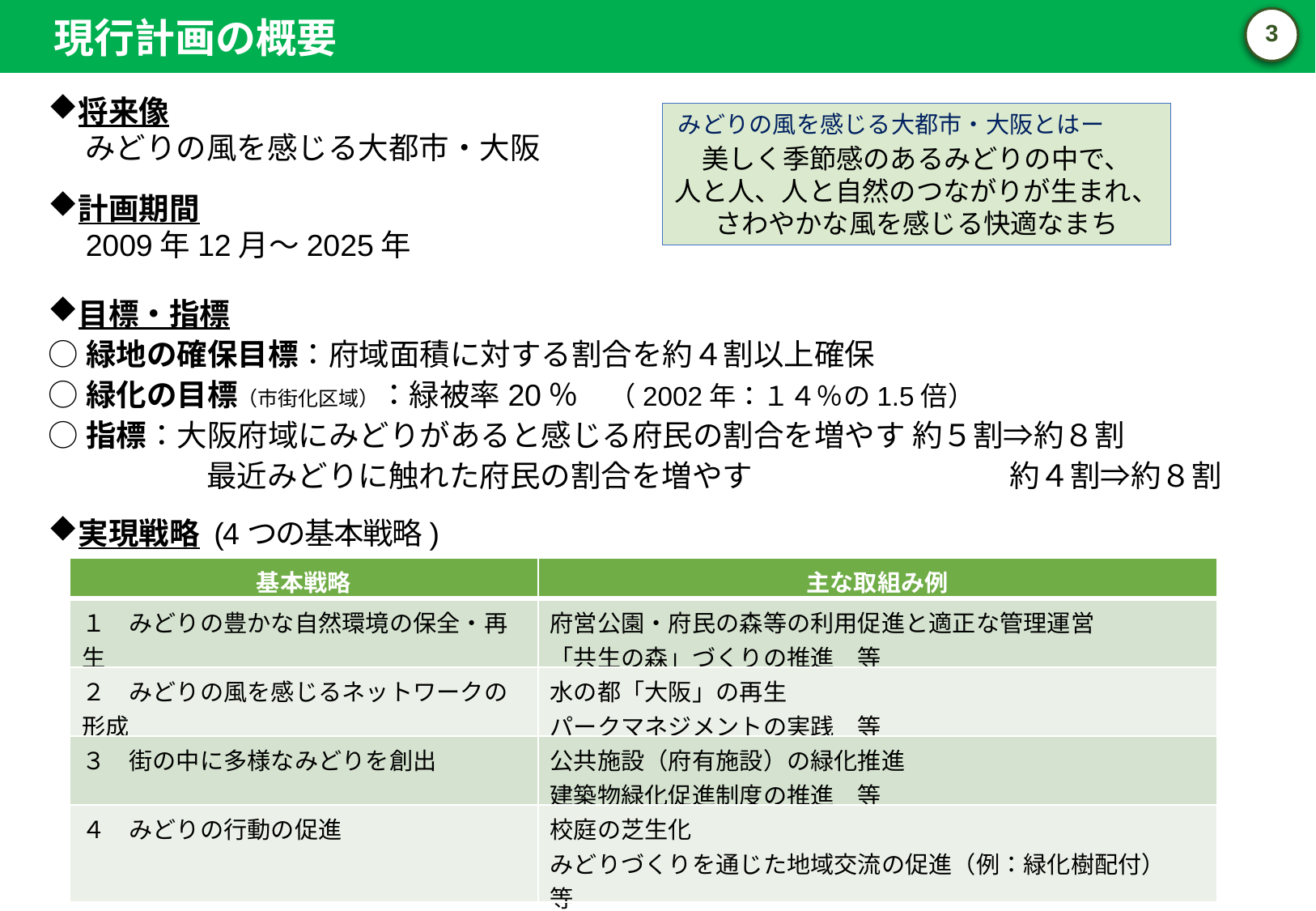

現行計画の概要
3
将来像
　 みどりの風を感じる大都市・大阪

美しく季節感のあるみどりの中で、
人と人、人と自然のつながりが生まれ、
さわやかな風を感じる快適なまち
みどりの風を感じる大都市・大阪とはー
計画期間
　2009年12月～2025年
目標・指標
○緑地の確保目標：府域面積に対する割合を約４割以上確保
○緑化の目標（市街化区域）：緑被率20％　（2002年：１４％の1.5倍）
○指標：大阪府域にみどりがあると感じる府民の割合を増やす 約５割⇒約８割
　 　　　　最近みどりに触れた府民の割合を増やす　　　　　　　　  約４割⇒約８割
実現戦略 (4つの基本戦略)
| 基本戦略 | 主な取組み例 |
| --- | --- |
| １　みどりの豊かな自然環境の保全・再生 | 府営公園・府民の森等の利用促進と適正な管理運営 「共生の森」づくりの推進　等 |
| ２　みどりの風を感じるネットワークの形成 | 水の都「大阪」の再生 パークマネジメントの実践　等 |
| ３　街の中に多様なみどりを創出 | 公共施設（府有施設）の緑化推進 建築物緑化促進制度の推進　等 |
| ４　みどりの行動の促進 | 校庭の芝生化 みどりづくりを通じた地域交流の促進（例：緑化樹配付）　等 |